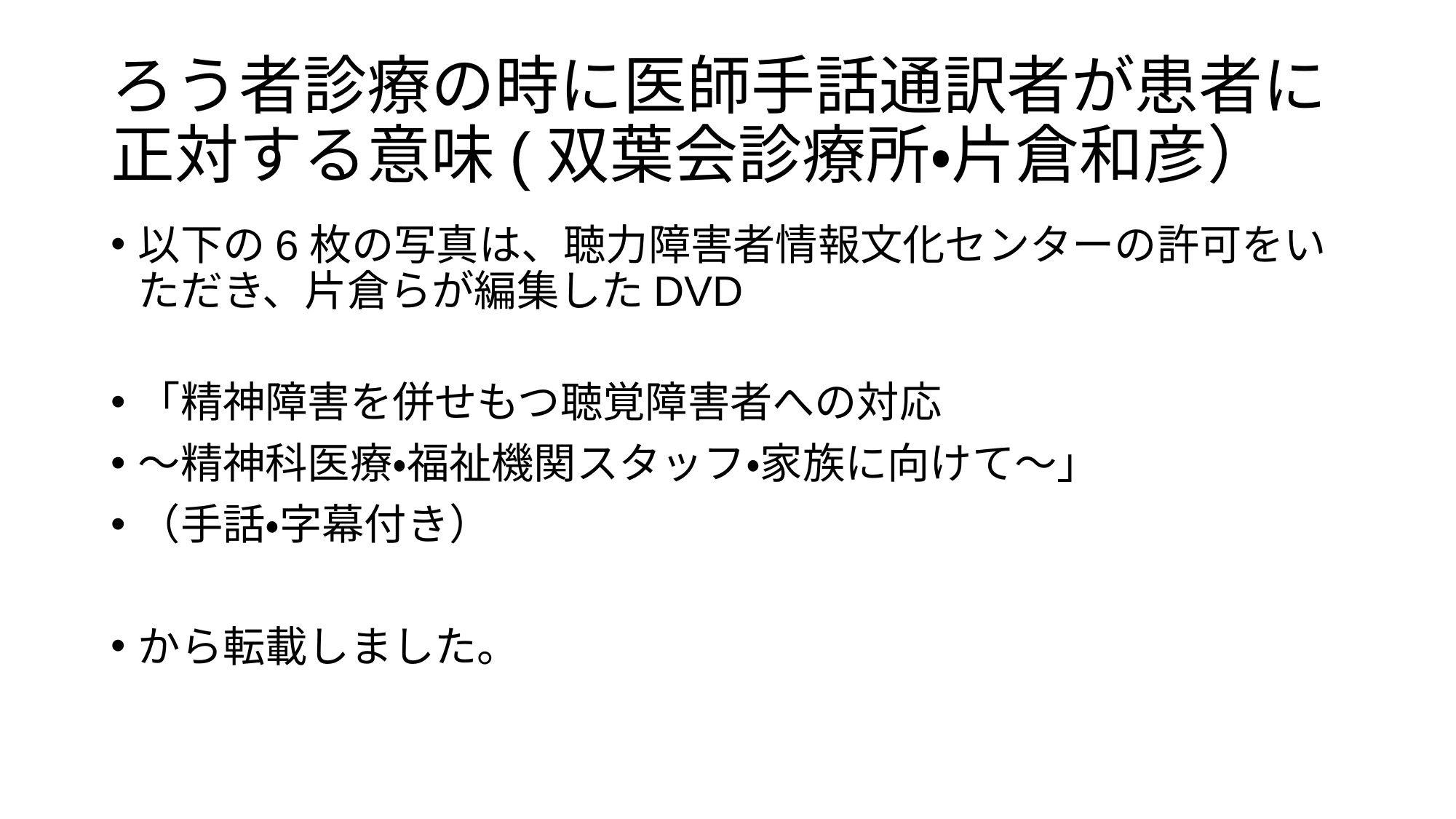

# ろう者診療の時に医師手話通訳者が患者に正対する意味(双葉会診療所・片倉和彦）
以下の6枚の写真は、聴力障害者情報文化センターの許可をいただき、片倉らが編集したDVD
「精神障害を併せもつ聴覚障害者への対応
～精神科医療・福祉機関スタッフ・家族に向けて～」
（手話・字幕付き）

から転載しました。